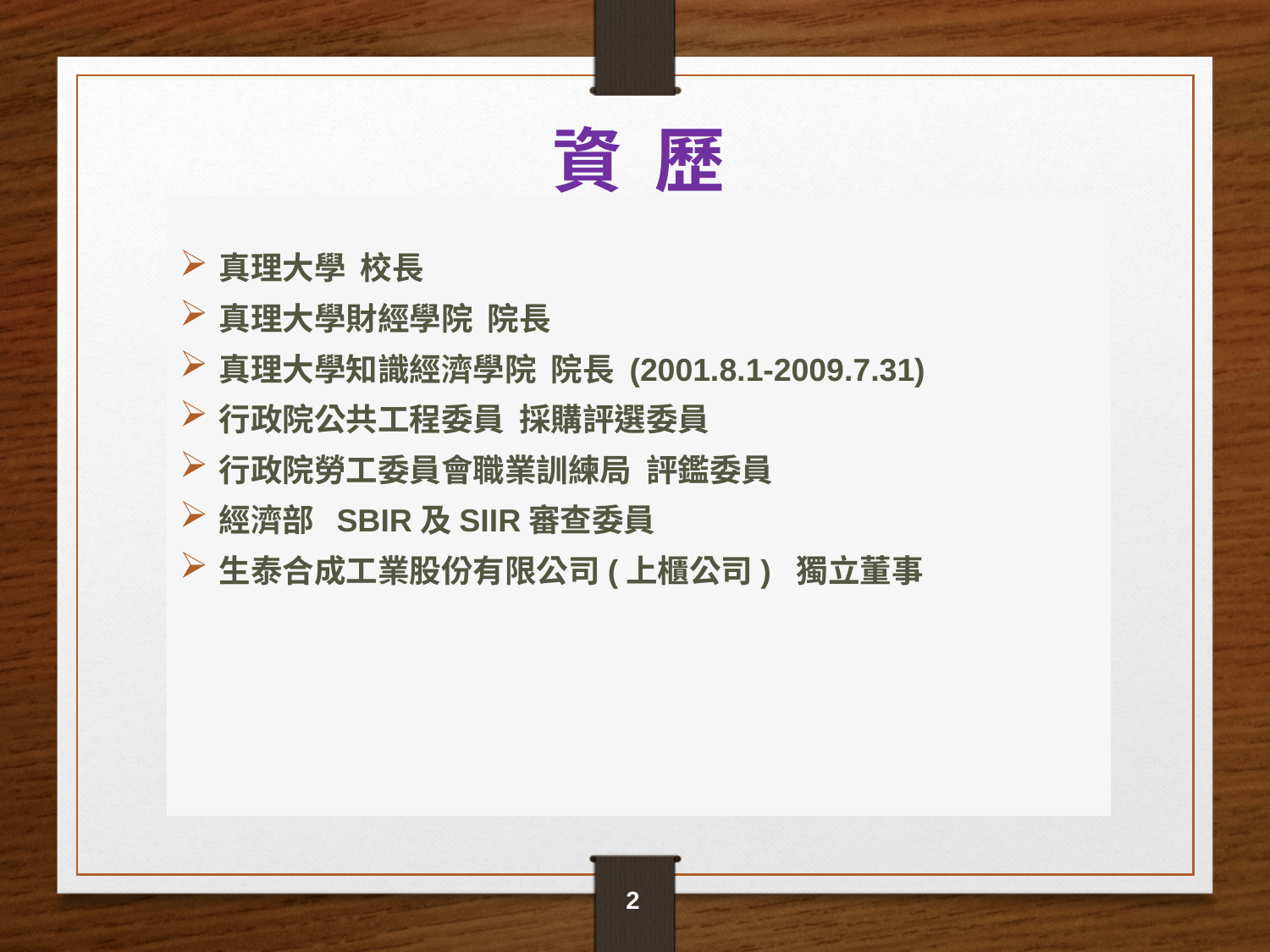

# 資  歷

真理大學  校長
真理大學財經學院  院長
真理大學知識經濟學院  院長 (2001.8.1-2009.7.31)
行政院公共工程委員  採購評選委員
行政院勞工委員會職業訓練局  評鑑委員
經濟部  SBIR及SIIR審查委員
生泰合成工業股份有限公司(上櫃公司)  獨立董事

2